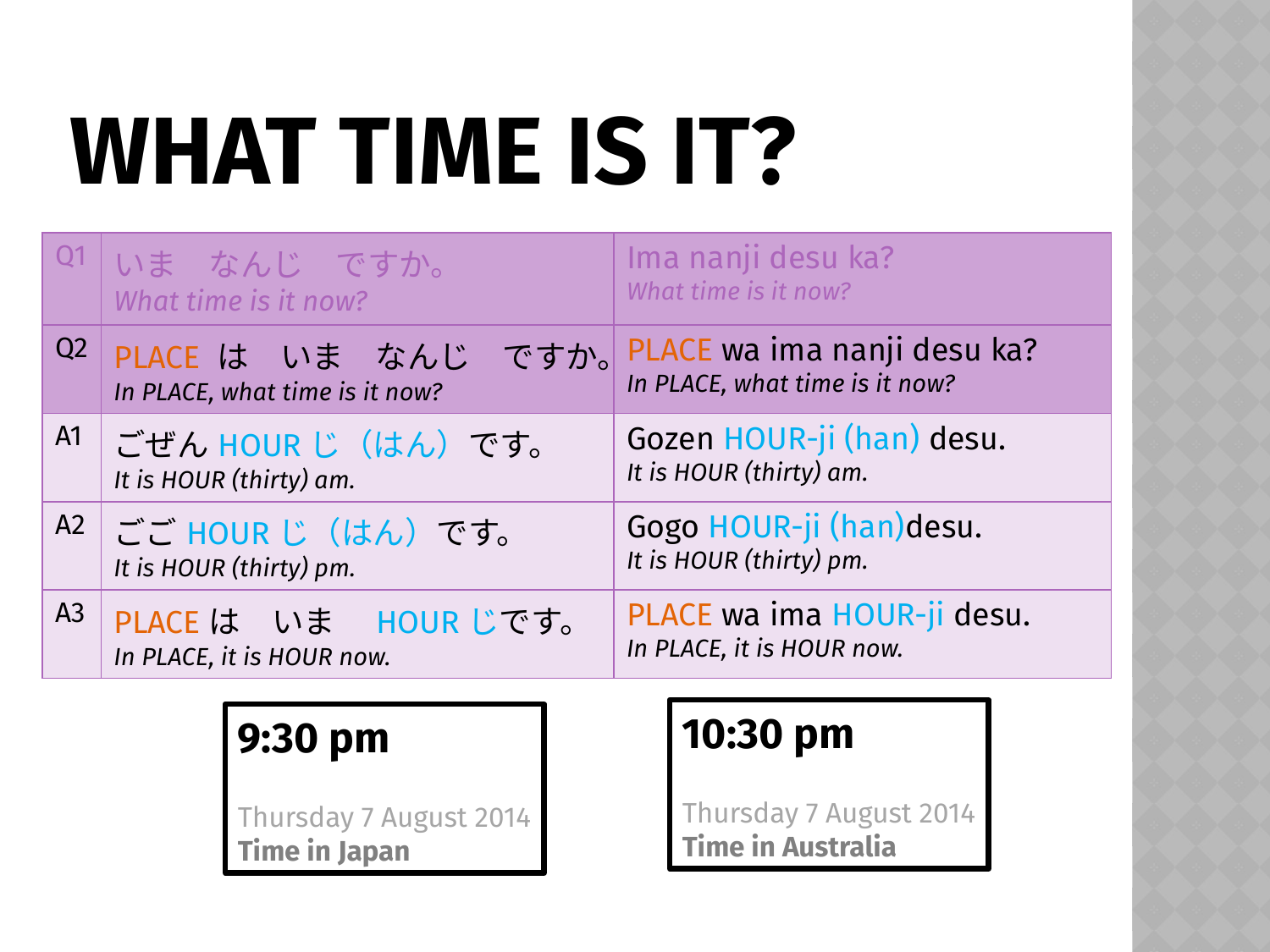

# What time is it?
| Q1 | いま　なんじ　ですか。 What time is it now? | Ima nanji desu ka? What time is it now? |
| --- | --- | --- |
| Q2 | PLACE は　いま　なんじ　ですか。 In PLACE, what time is it now? | PLACE wa ima nanji desu ka? In PLACE, what time is it now? |
| A1 | ごぜんHOURじ（はん）です。 It is HOUR (thirty) am. | Gozen HOUR-ji (han) desu. It is HOUR (thirty) am. |
| A2 | ごごHOURじ（はん）です。 It is HOUR (thirty) pm. | Gogo HOUR-ji (han)desu. It is HOUR (thirty) pm. |
| A3 | PLACEは　いま　HOURじです。 In PLACE, it is HOUR now. | PLACE wa ima HOUR-ji desu. In PLACE, it is HOUR now. |
10:30 pm

Thursday 7 August 2014
Time in Australia
9:30 pm

Thursday 7 August 2014
Time in Japan